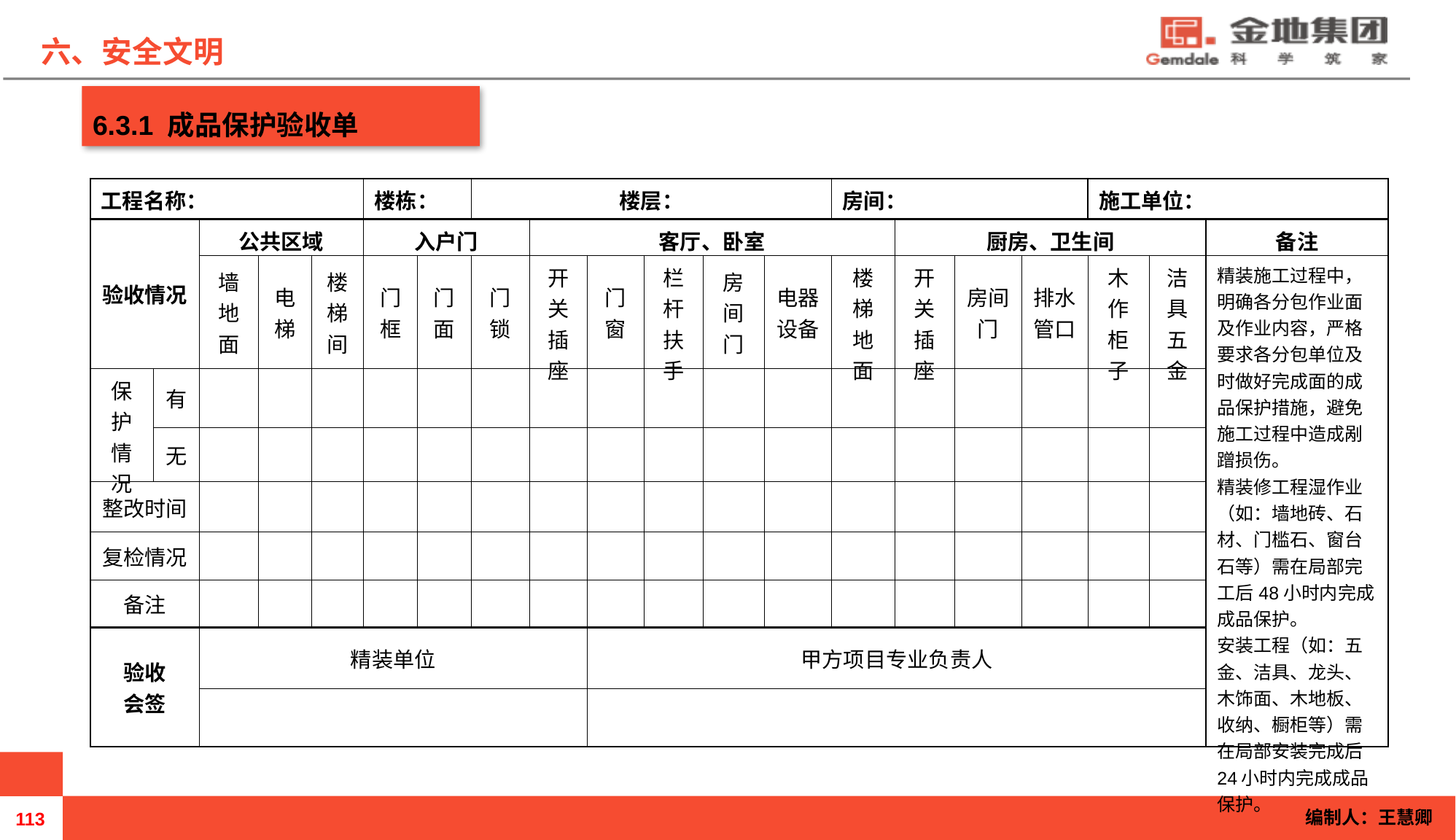

六、安全文明
6.3.1 成品保护验收单
| 工程名称： |  |  |  |  | 楼栋： |  | 楼层： |  |  |  |  |  | 房间： |  |  |  | 施工单位： |  |  |
| --- | --- | --- | --- | --- | --- | --- | --- | --- | --- | --- | --- | --- | --- | --- | --- | --- | --- | --- | --- |
| 验收情况 |  | 公共区域 |  |  | 入户门 |  |  | 客厅、卧室 |  |  |  |  |  | 厨房、卫生间 |  |  |  |  | 备注 |
|  |  | 墙地面 | 电梯 | 楼梯间 | 门框 | 门面 | 门锁 | 开关插座 | 门窗 | 栏杆扶手 | 房间门 | 电器设备 | 楼梯地面 | 开关插座 | 房间门 | 排水管口 | 木作柜子 | 洁具五金 | 精装施工过程中，明确各分包作业面及作业内容，严格要求各分包单位及时做好完成面的成品保护措施，避免施工过程中造成剐蹭损伤。 精装修工程湿作业（如：墙地砖、石材、门槛石、窗台石等）需在局部完工后48小时内完成成品保护。 安装工程（如：五金、洁具、龙头、木饰面、木地板、收纳、橱柜等）需在局部安装完成后24小时内完成成品保护。 |
| 保护情况 | 有 |  |  |  |  |  |  |  |  |  |  |  |  |  |  |  |  |  |  |
|  | 无 |  |  |  |  |  |  |  |  |  |  |  |  |  |  |  |  |  |  |
| 整改时间 |  |  |  |  |  |  |  |  |  |  |  |  |  |  |  |  |  |  |  |
| 复检情况 |  |  |  |  |  |  |  |  |  |  |  |  |  |  |  |  |  |  |  |
| 备注 |  |  |  |  |  |  |  |  |  |  |  |  |  |  |  |  |  |  |  |
| 验收 会签 |  | 精装单位 |  |  |  |  |  |  | 甲方项目专业负责人 |  |  |  |  |  |  |  |  |  |  |
|  |  |  |  |  |  |  |  |  |  |  |  |  |  |  |  |  |  |  |  |
编制人：王慧卿